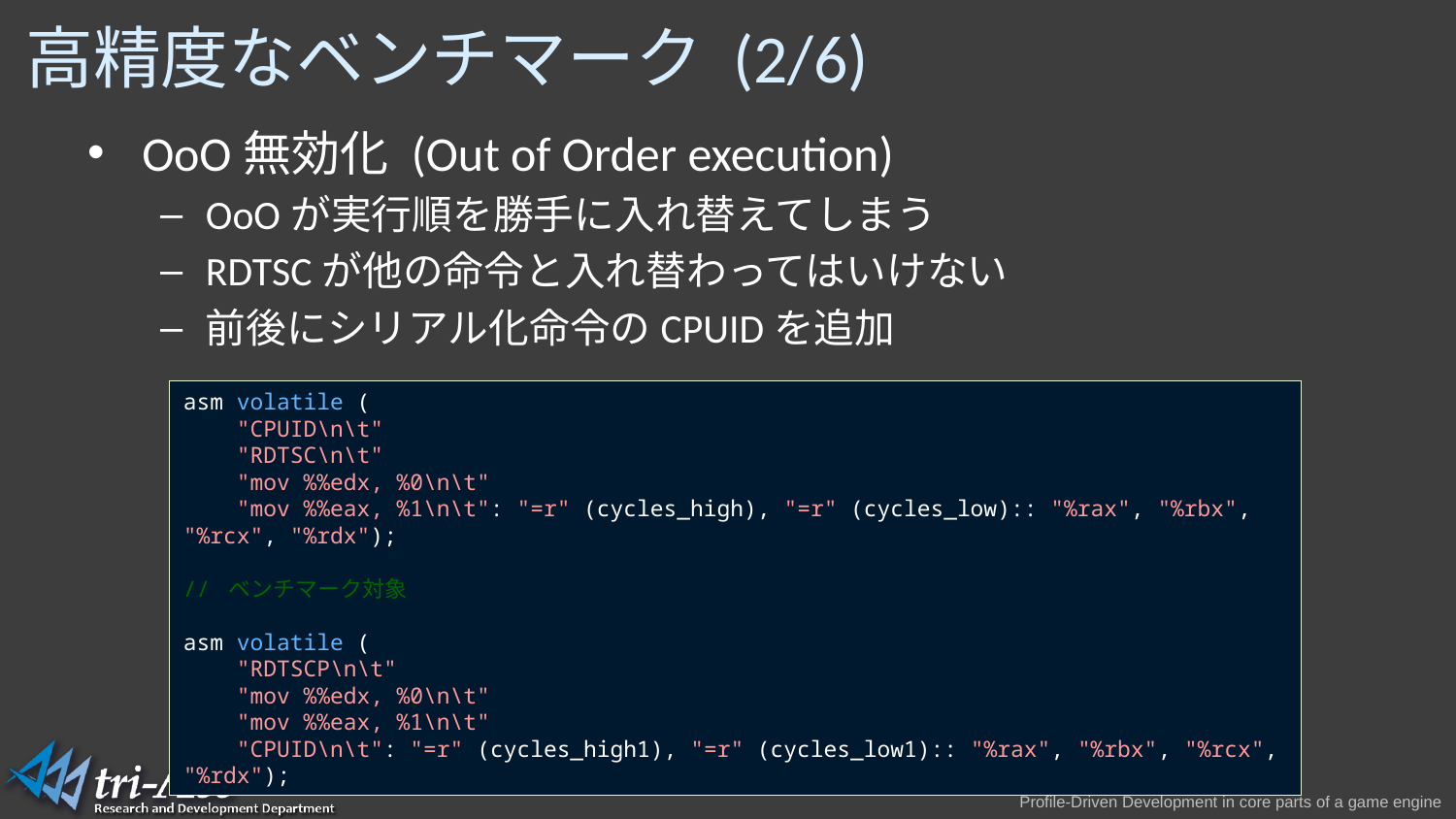

# 高精度なベンチマーク (2/6)
OoO無効化 (Out of Order execution)
OoOが実行順を勝手に入れ替えてしまう
RDTSCが他の命令と入れ替わってはいけない
前後にシリアル化命令のCPUIDを追加

asm volatile (
    "CPUID\n\t"
    "RDTSC\n\t"
    "mov %%edx, %0\n\t"
    "mov %%eax, %1\n\t": "=r" (cycles_high), "=r" (cycles_low):: "%rax", "%rbx", "%rcx", "%rdx");

// ベンチマーク対象

asm volatile (
    "RDTSCP\n\t"
    "mov %%edx, %0\n\t"
    "mov %%eax, %1\n\t"
    "CPUID\n\t": "=r" (cycles_high1), "=r" (cycles_low1):: "%rax", "%rbx", "%rcx", "%rdx");